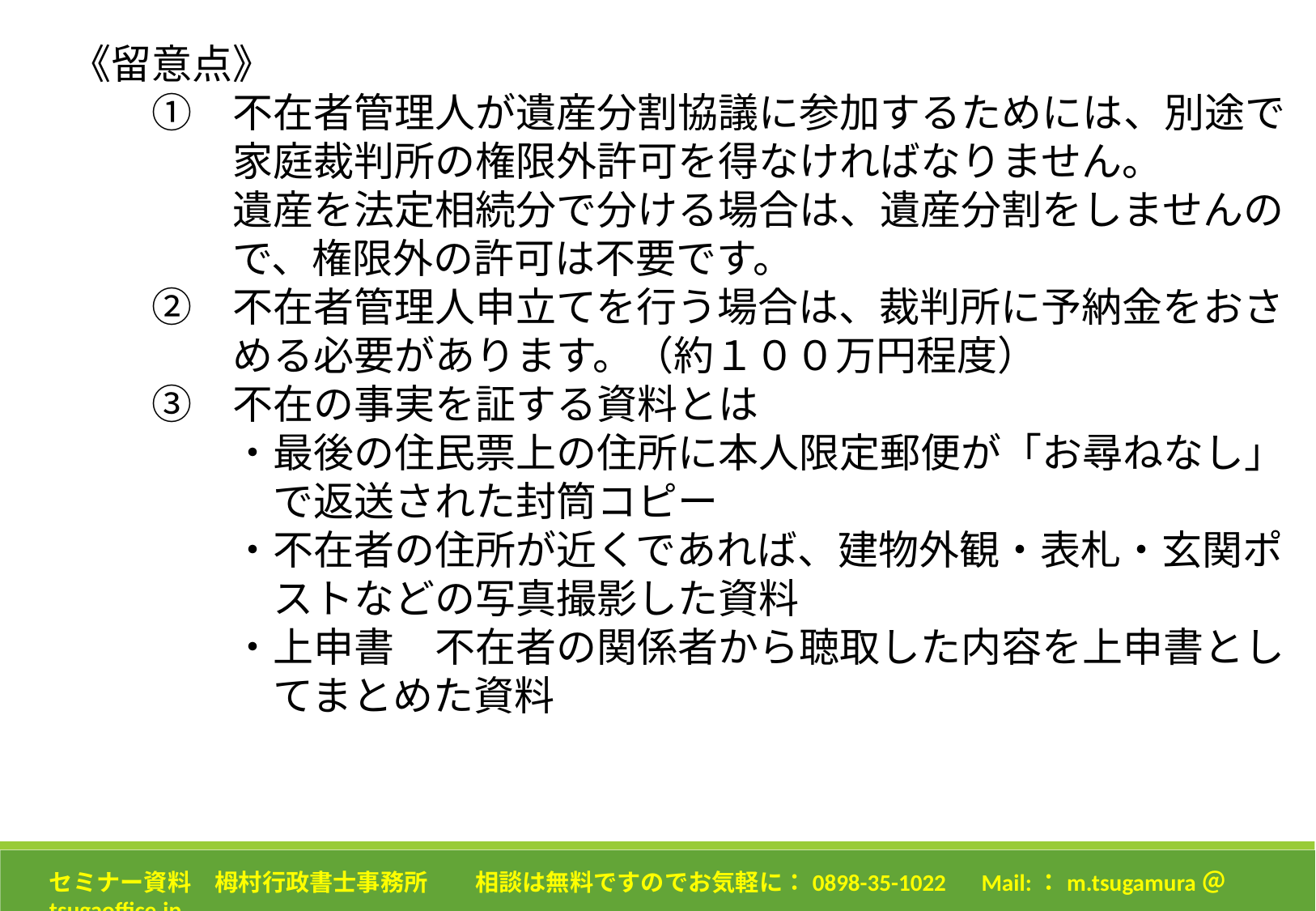

《留意点》
　　①　不在者管理人が遺産分割協議に参加するためには、別途で
　　　　家庭裁判所の権限外許可を得なければなりません。
　　　　遺産を法定相続分で分ける場合は、遺産分割をしませんの
　　　　で、権限外の許可は不要です。
　　②　不在者管理人申立てを行う場合は、裁判所に予納金をおさ
　　　　める必要があります。（約１００万円程度）
　　③　不在の事実を証する資料とは
　　　　・最後の住民票上の住所に本人限定郵便が「お尋ねなし」
　　　　　で返送された封筒コピー
　　　　・不在者の住所が近くであれば、建物外観・表札・玄関ポ
　　　　　ストなどの写真撮影した資料
　　　　・上申書　不在者の関係者から聴取した内容を上申書とし
　　　　　てまとめた資料

セミナー資料　栂村行政書士事務所　　相談は無料ですのでお気軽に：0898-35-1022　Mail:：m.tsugamura＠tsugaoffice.jp